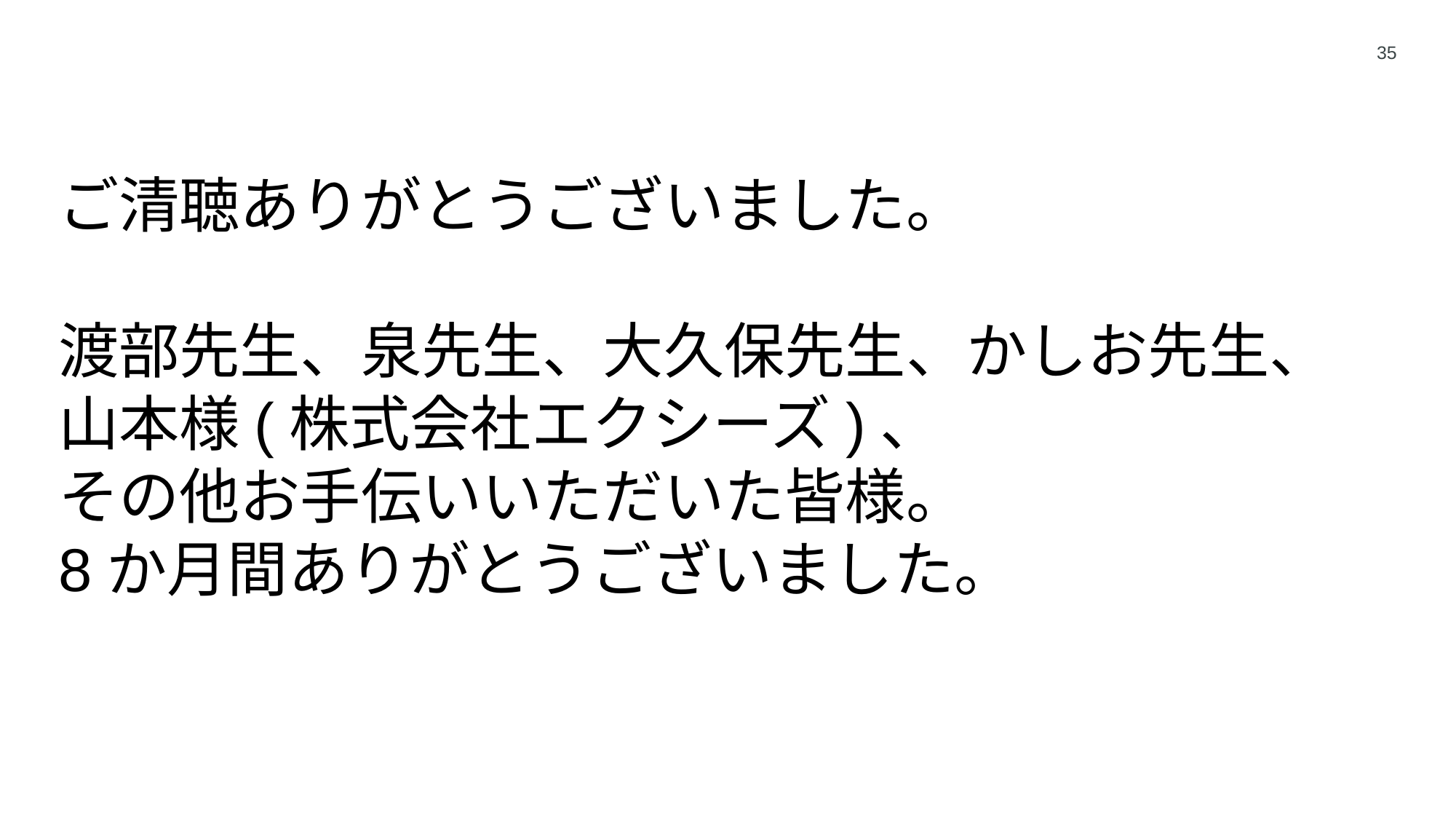

35
ご清聴ありがとうございました。

渡部先生、泉先生、大久保先生、かしお先生、
山本様(株式会社エクシーズ)、
その他お手伝いいただいた皆様。
8か月間ありがとうございました。